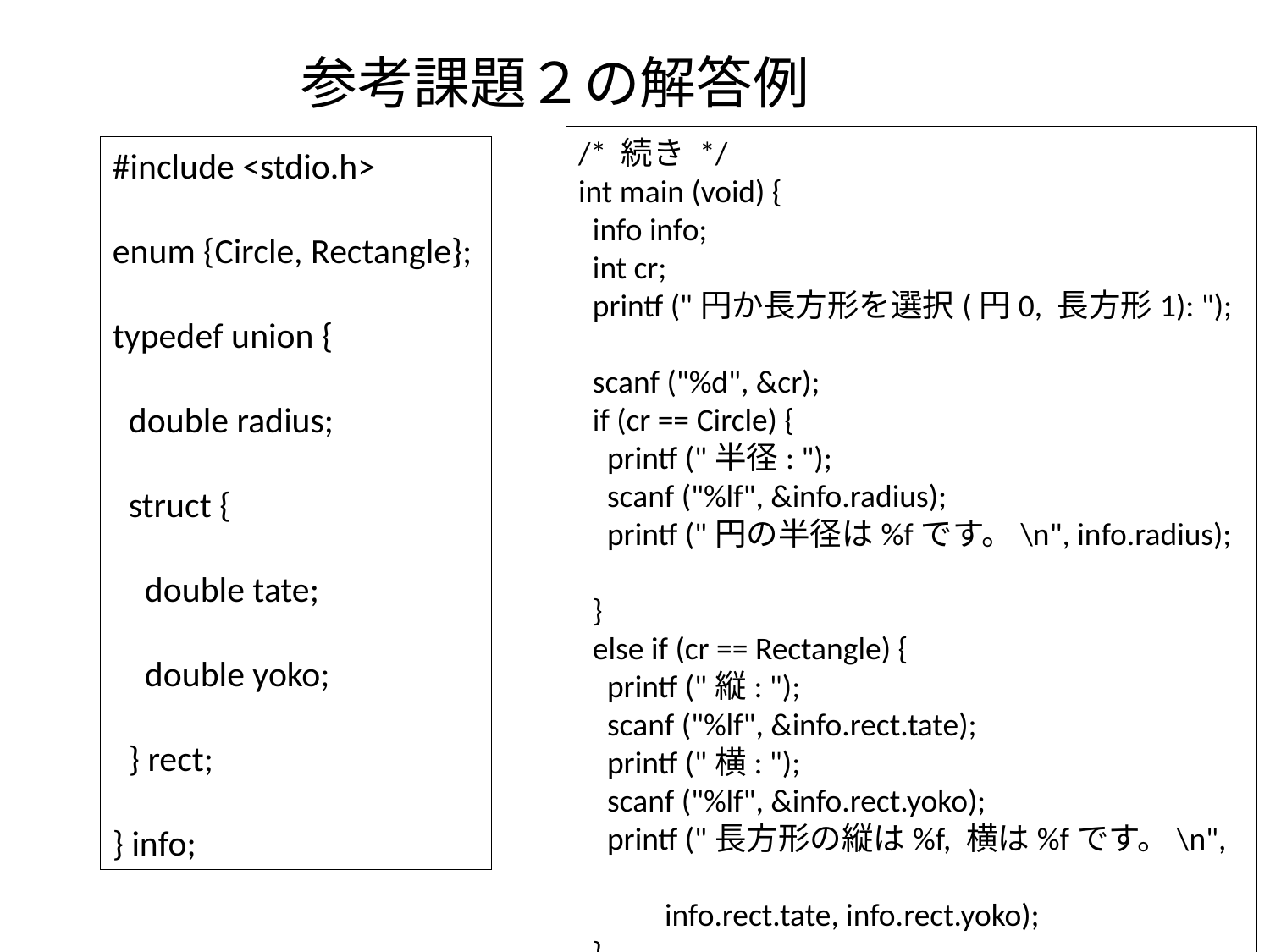

# 参考課題２の解答例
/* 続き */
int main (void) {
  info info;
  int cr;
  printf ("円か長方形を選択(円0, 長方形1): ");
  scanf ("%d", &cr);
  if (cr == Circle) {
    printf ("半径: ");
    scanf ("%lf", &info.radius);
    printf ("円の半径は%fです。\n", info.radius);
  }
  else if (cr == Rectangle) {
    printf ("縦: ");
    scanf ("%lf", &info.rect.tate);
    printf ("横: ");
    scanf ("%lf", &info.rect.yoko);
    printf ("長方形の縦は%f, 横は%fです。\n",
            info.rect.tate, info.rect.yoko);
  }
  return 0;
}
#include <stdio.h>
enum {Circle, Rectangle};
typedef union {
  double radius;
  struct {
    double tate;
    double yoko;
  } rect;
} info;